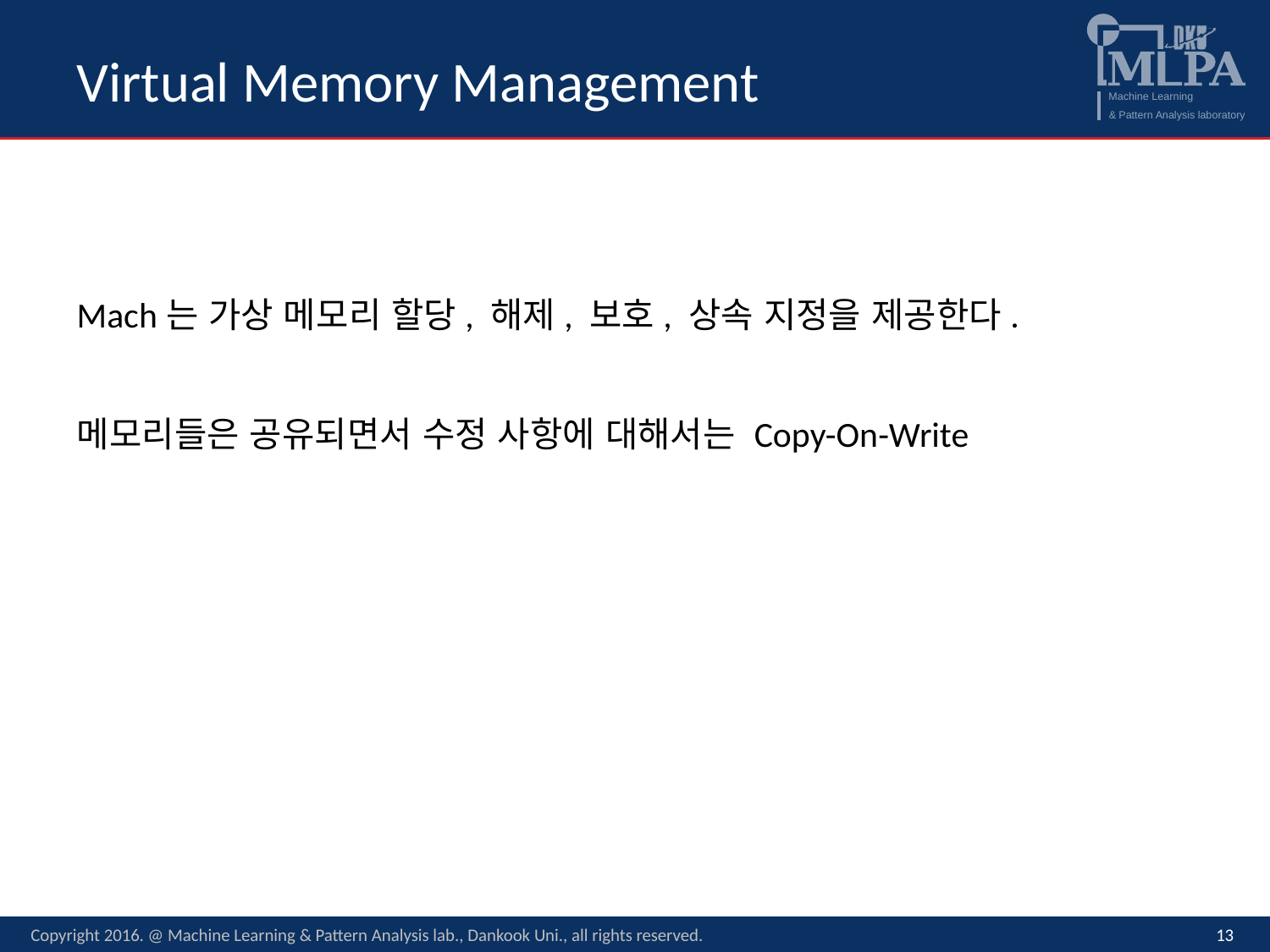

# Virtual Memory Management

Mach는 가상 메모리 할당, 해제, 보호, 상속 지정을 제공한다.

메모리들은 공유되면서 수정 사항에 대해서는 Copy-On-Write
Copyright 2016. @ Machine Learning & Pattern Analysis lab., Dankook Uni., all rights reserved.
13